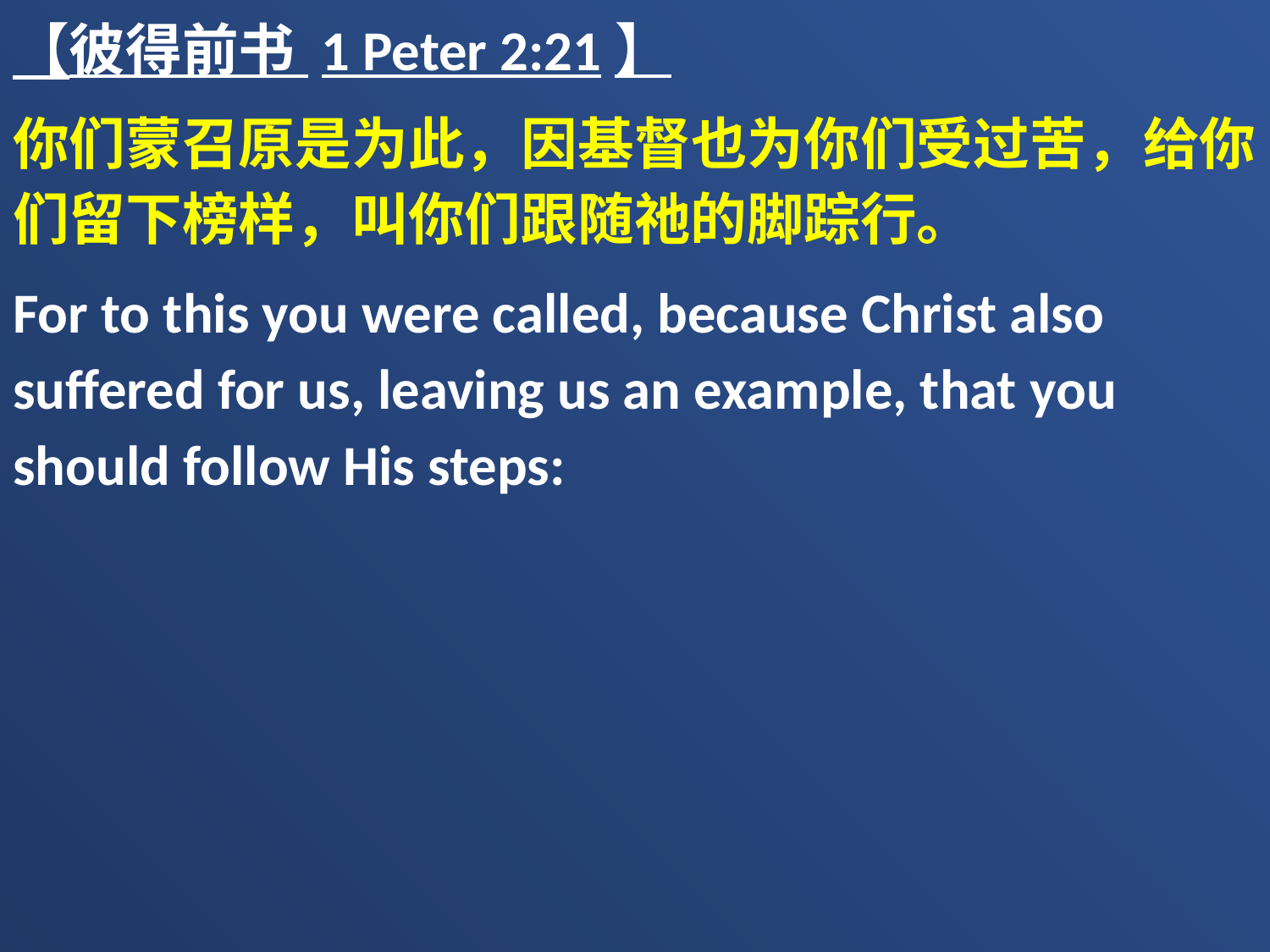

【彼得前书 1 Peter 2:21】
你们蒙召原是为此，因基督也为你们受过苦，给你们留下榜样，叫你们跟随祂的脚踪行。
For to this you were called, because Christ also suffered for us, leaving us an example, that you should follow His steps: